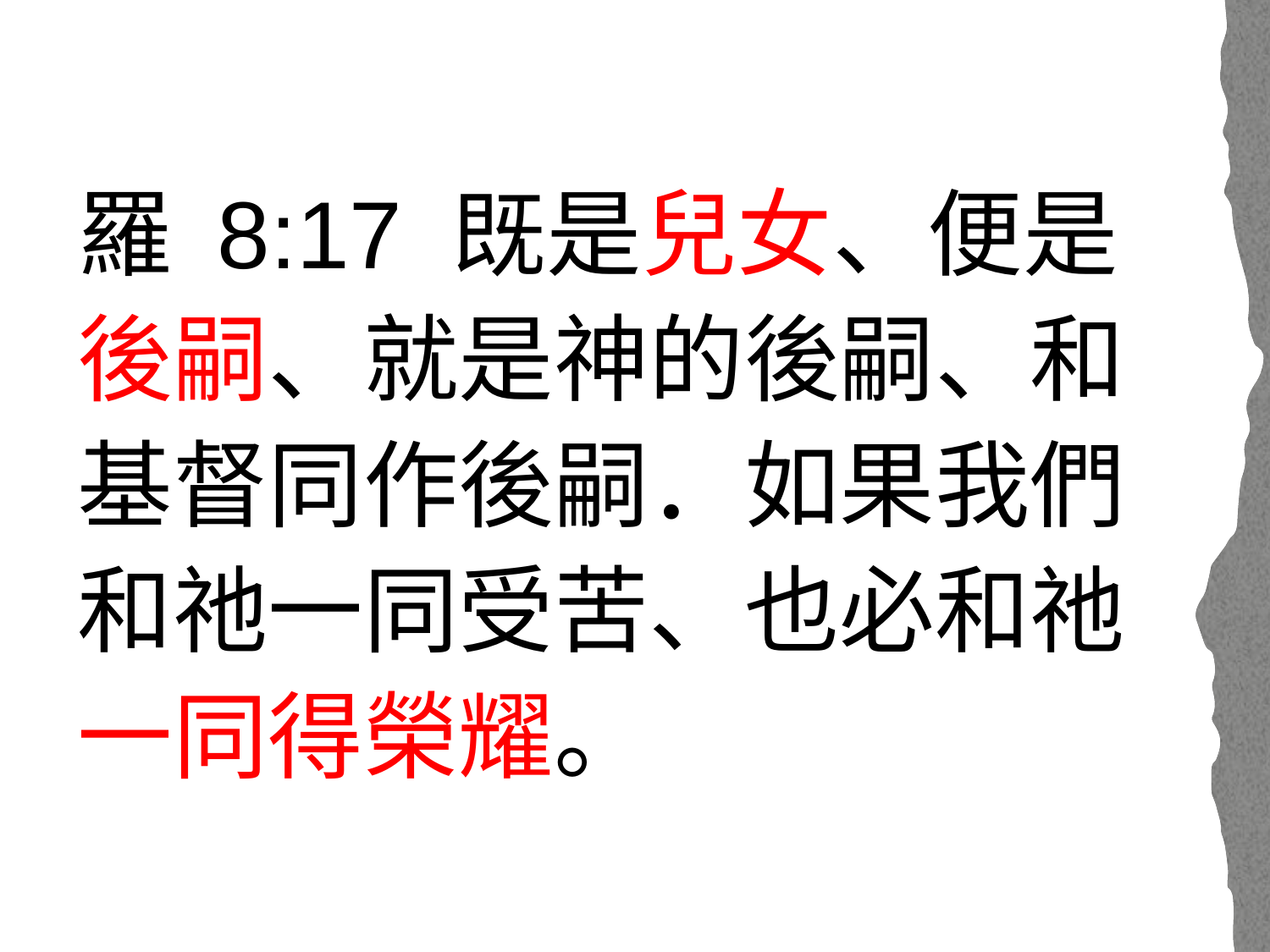

羅 8:17 既是兒女、便是後嗣、就是神的後嗣、和基督同作後嗣．如果我們和祂一同受苦、也必和祂一同得榮耀。